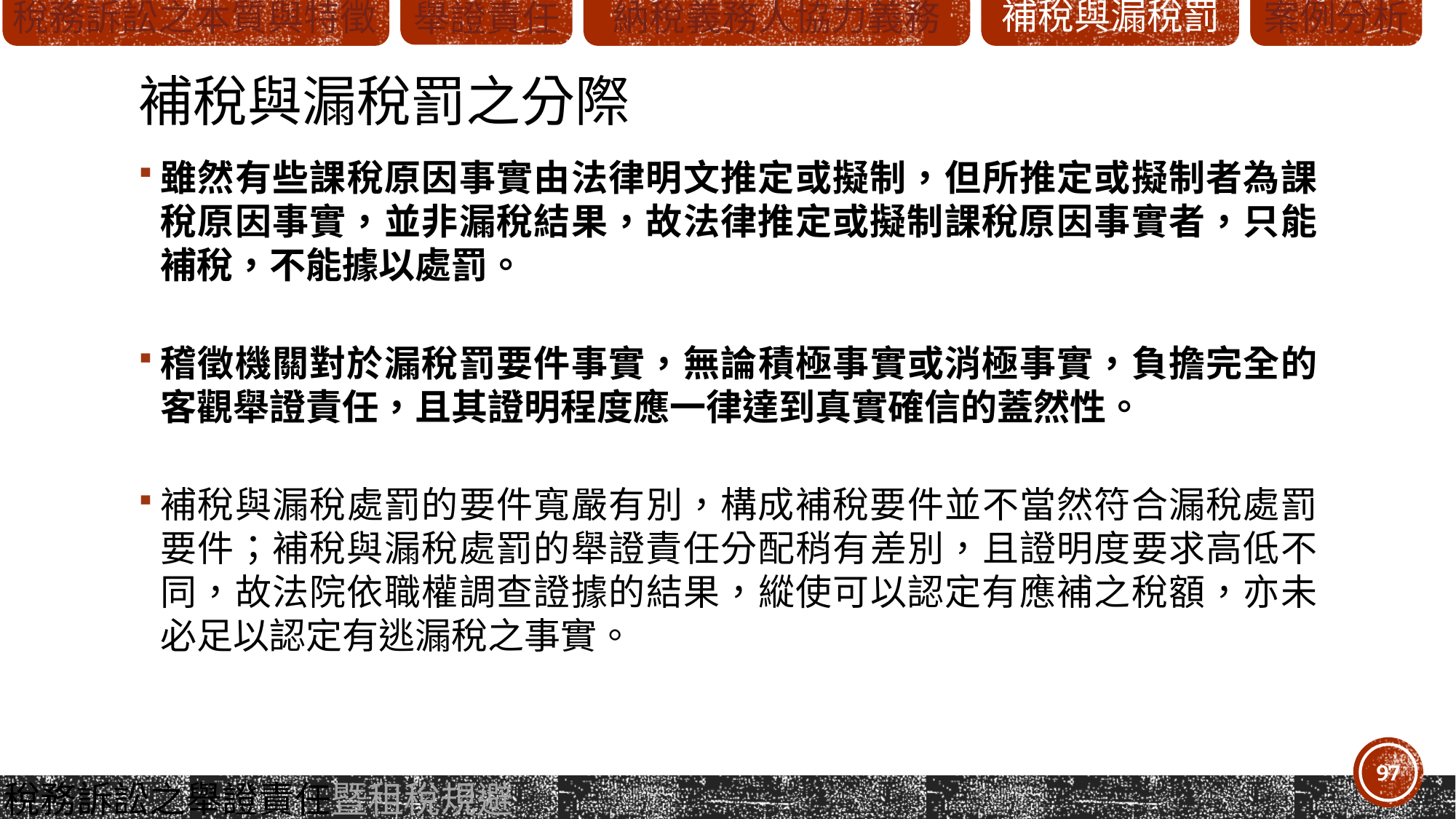

# 補稅與漏稅罰之分際
雖然有些課稅原因事實由法律明文推定或擬制，但所推定或擬制者為課稅原因事實，並非漏稅結果，故法律推定或擬制課稅原因事實者，只能補稅，不能據以處罰。

稽徵機關對於漏稅罰要件事實，無論積極事實或消極事實，負擔完全的客觀舉證責任，且其證明程度應一律達到真實確信的蓋然性。

補稅與漏稅處罰的要件寬嚴有別，構成補稅要件並不當然符合漏稅處罰要件；補稅與漏稅處罰的舉證責任分配稍有差別，且證明度要求高低不同，故法院依職權調查證據的結果，縱使可以認定有應補之稅額，亦未必足以認定有逃漏稅之事實。
97